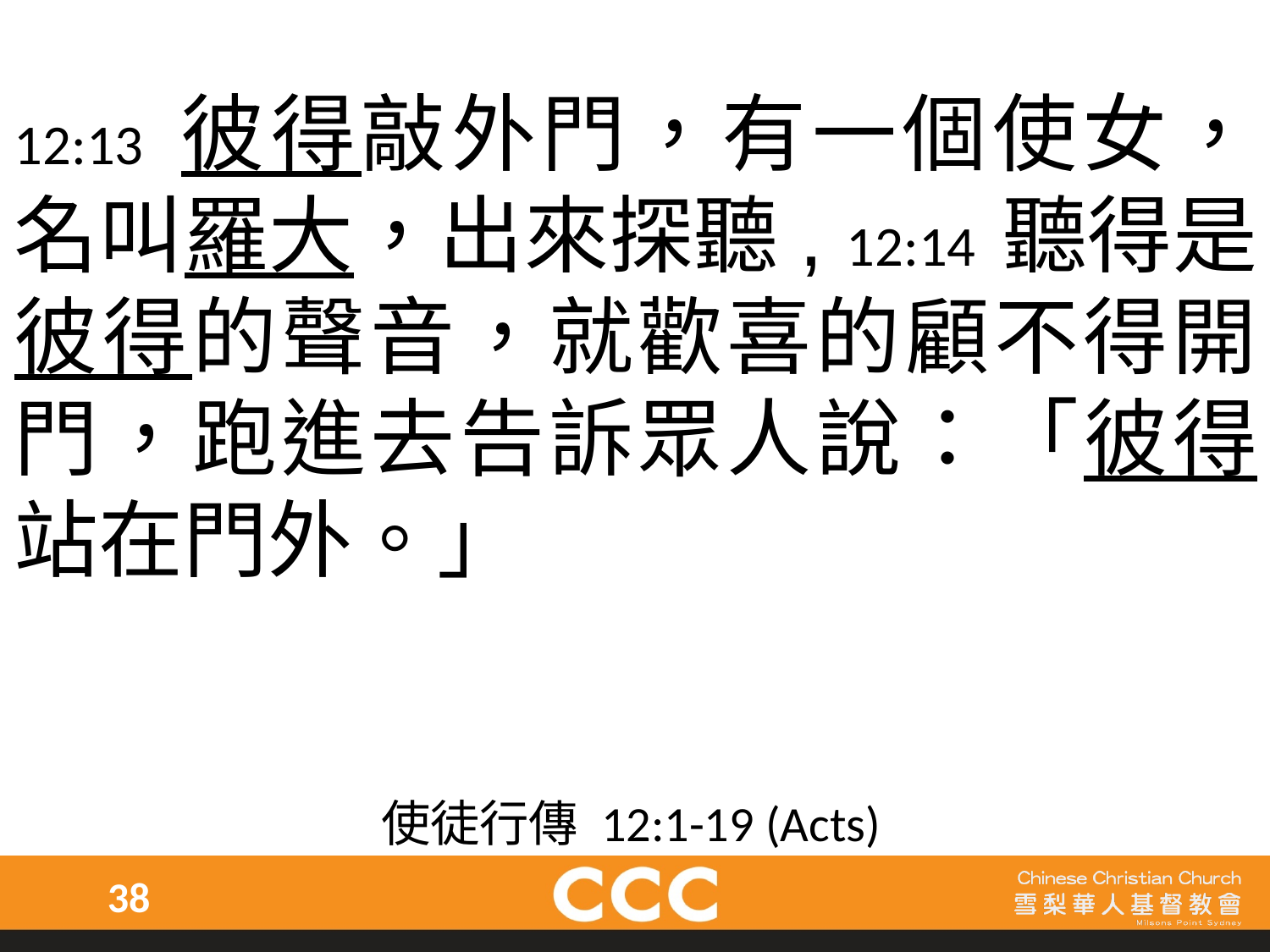

12:13 彼得敲外門，有一個使女，名叫羅大，出來探聽, 12:14 聽得是彼得的聲音，就歡喜的顧不得開門，跑進去告訴眾人說：「彼得站在門外。」
使徒行傳 12:1-19 (Acts)
38